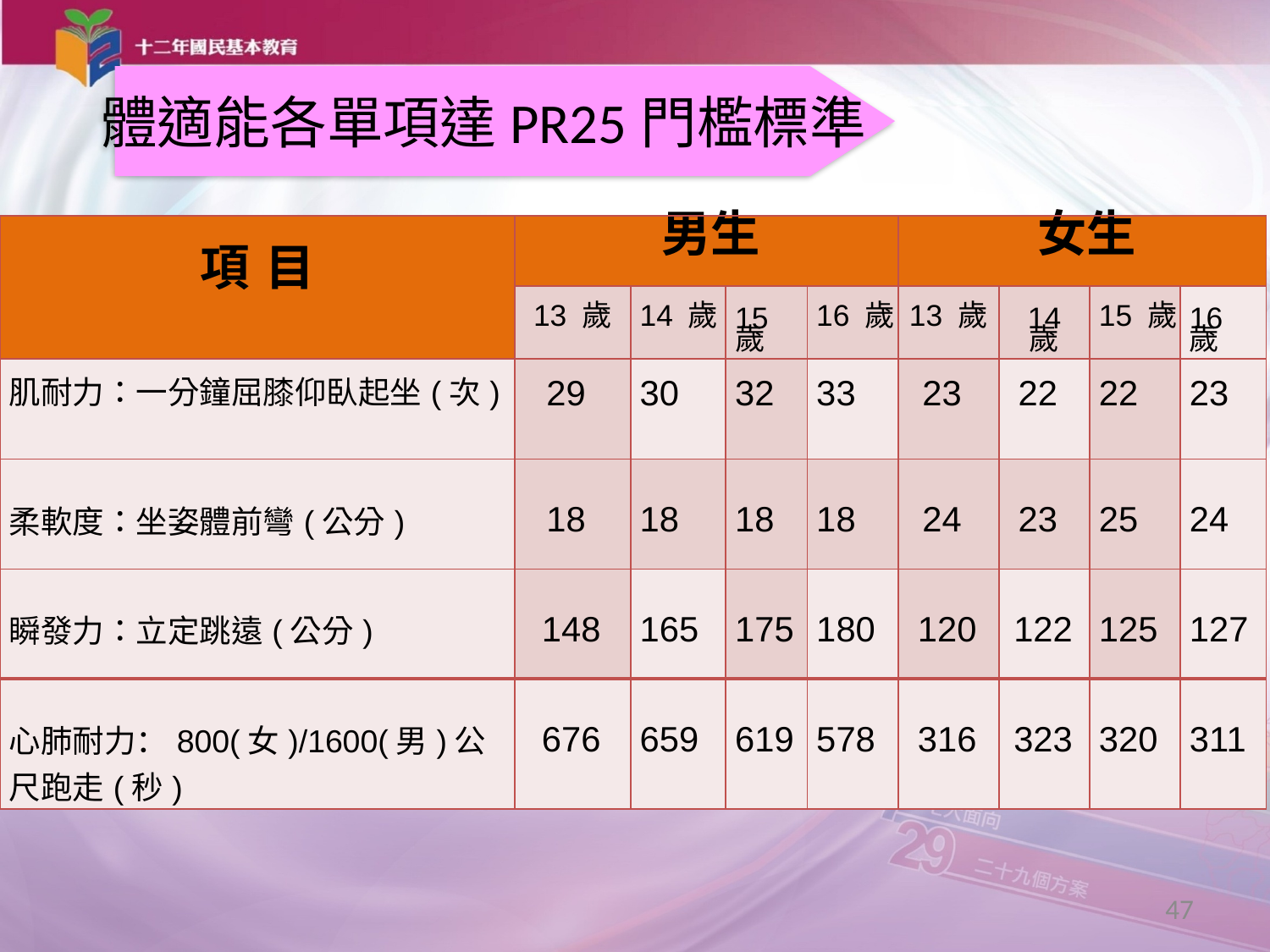

體適能各單項達PR25門檻標準
| 項 目 | 男生 |  |  |  | 女生 |  |  |  |
| --- | --- | --- | --- | --- | --- | --- | --- | --- |
|  | 13 歲 | 14 歲 | 15 歲 | 16 歲 | 13 歲 | 14 歲 | 15 歲 | 16 歲 |
| 肌耐力：一分鐘屈膝仰臥起坐(次) | 29 | 30 | 32 | 33 | 23 | 22 | 22 | 23 |
| 柔軟度：坐姿體前彎(公分) | 18 | 18 | 18 | 18 | 24 | 23 | 25 | 24 |
| 瞬發力：立定跳遠(公分) | 148 | 165 | 175 | 180 | 120 | 122 | 125 | 127 |
| 心肺耐力：800(女)/1600(男)公尺跑走(秒) | 676 | 659 | 619 | 578 | 316 | 323 | 320 | 311 |

47